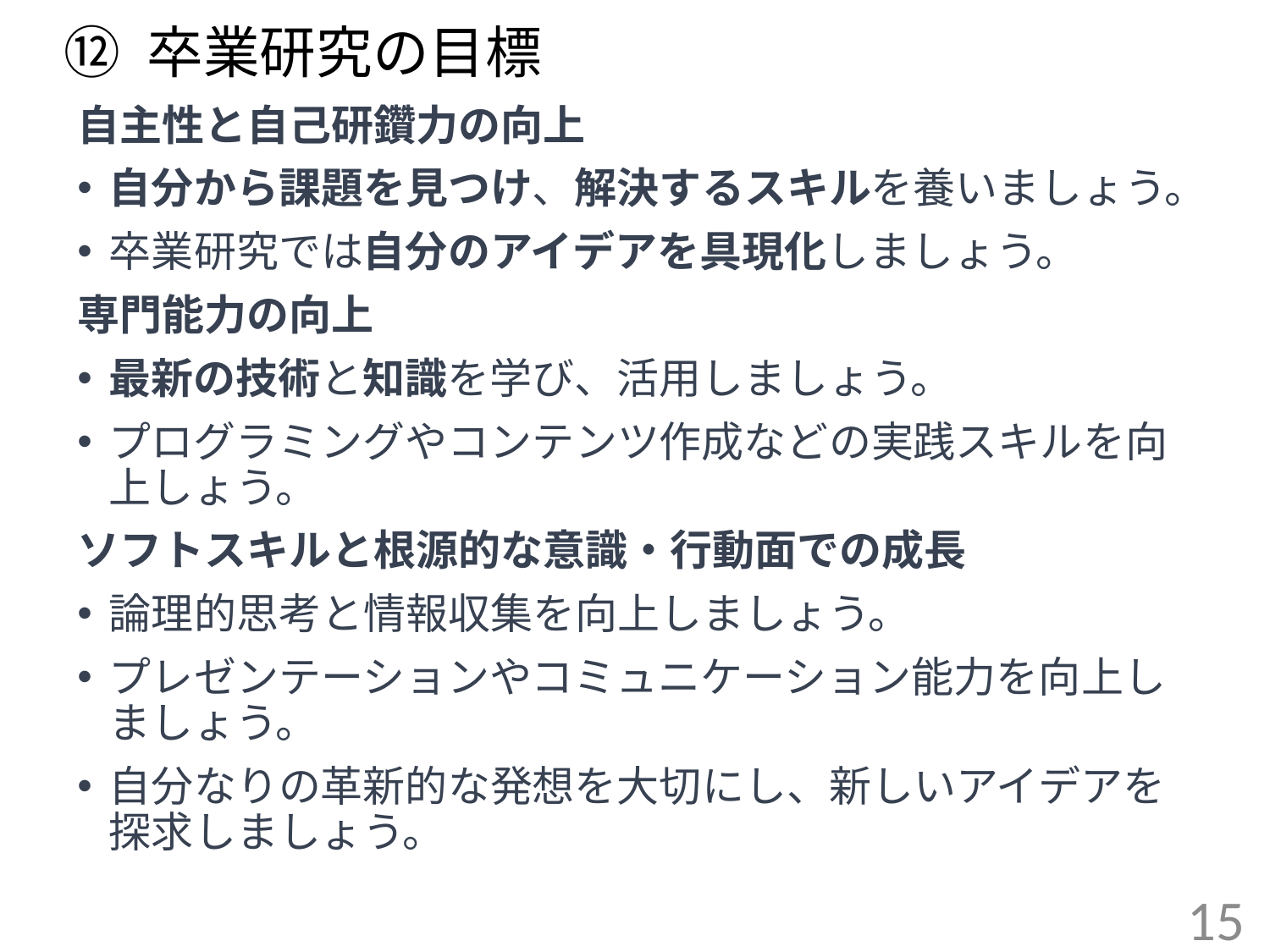

# ⑫ 卒業研究の目標
自主性と自己研鑽力の向上
自分から課題を見つけ、解決するスキルを養いましょう。
卒業研究では自分のアイデアを具現化しましょう。
専門能力の向上
最新の技術と知識を学び、活用しましょう。
プログラミングやコンテンツ作成などの実践スキルを向上しょう。
ソフトスキルと根源的な意識・行動面での成長
論理的思考と情報収集を向上しましょう。
プレゼンテーションやコミュニケーション能力を向上しましょう。
自分なりの革新的な発想を大切にし、新しいアイデアを探求しましょう。

15